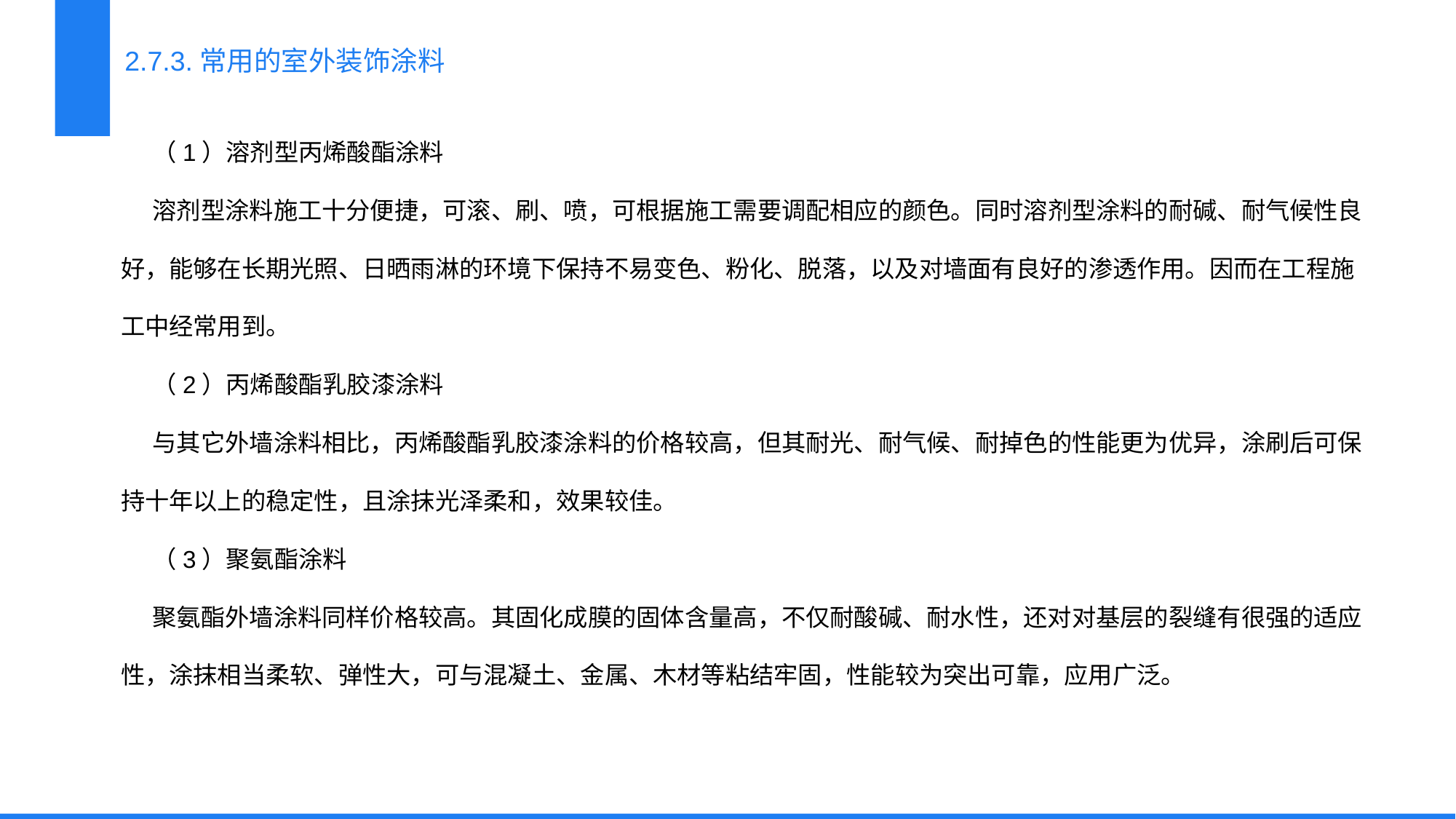

2.7.3.常用的室外装饰涂料

（1）溶剂型丙烯酸酯涂料
溶剂型涂料施工十分便捷，可滚、刷、喷，可根据施工需要调配相应的颜色。同时溶剂型涂料的耐碱、耐气候性良好，能够在长期光照、日晒雨淋的环境下保持不易变色、粉化、脱落，以及对墙面有良好的渗透作用。因而在工程施工中经常用到。
（2）丙烯酸酯乳胶漆涂料
与其它外墙涂料相比，丙烯酸酯乳胶漆涂料的价格较高，但其耐光、耐气候、耐掉色的性能更为优异，涂刷后可保持十年以上的稳定性，且涂抹光泽柔和，效果较佳。
（3）聚氨酯涂料
聚氨酯外墙涂料同样价格较高。其固化成膜的固体含量高，不仅耐酸碱、耐水性，还对对基层的裂缝有很强的适应性，涂抹相当柔软、弹性大，可与混凝土、金属、木材等粘结牢固，性能较为突出可靠，应用广泛。